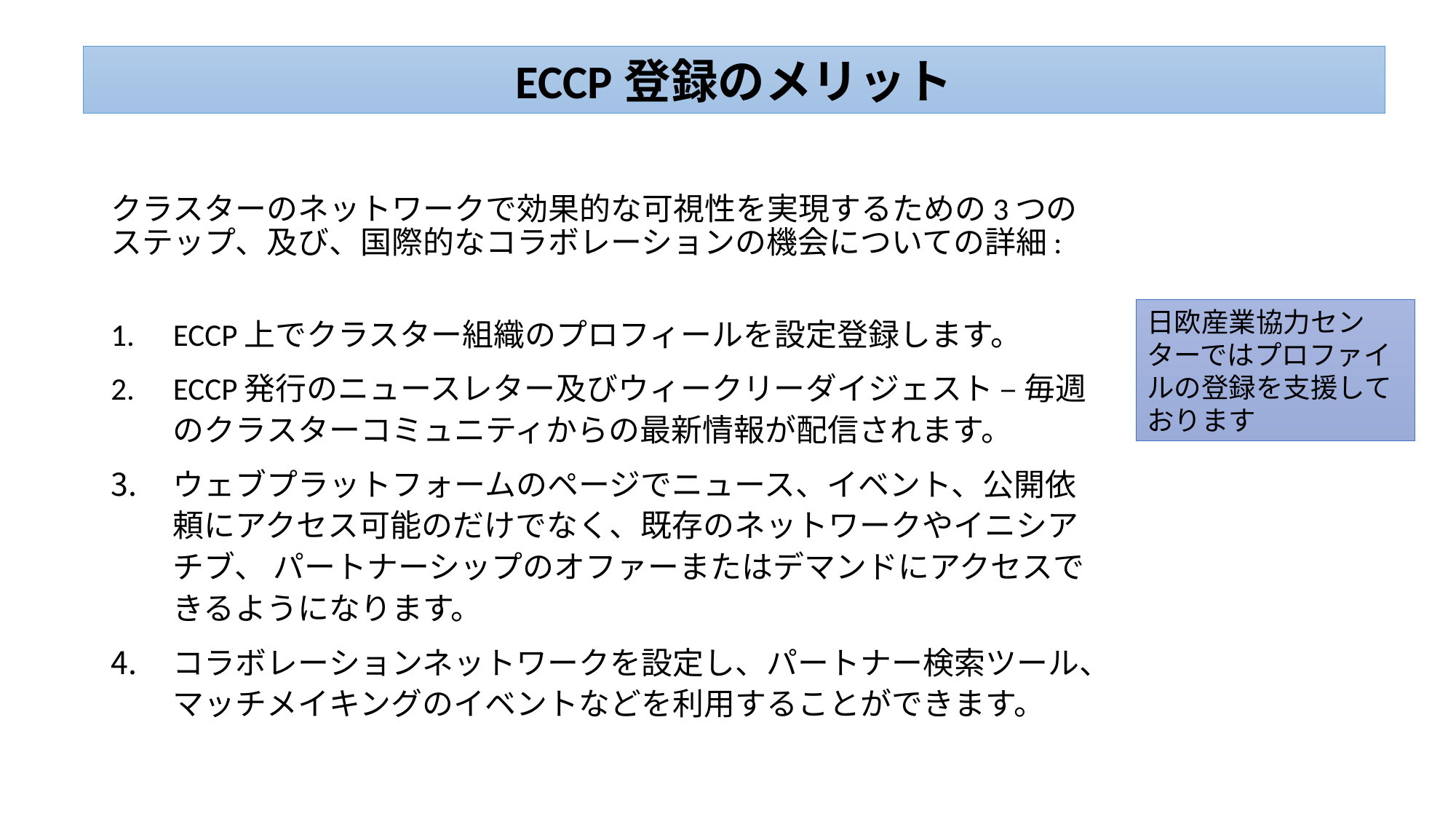

ECCP登録のメリット
クラスターのネットワークで効果的な可視性を実現するための3つのステップ、及び、国際的なコラボレーションの機会についての詳細:
ECCP上でクラスター組織のプロフィールを設定登録します。
ECCP発行のニュースレター及びウィークリーダイジェスト – 毎週のクラスターコミュニティからの最新情報が配信されます。
ウェブプラットフォームのページでニュース、イベント、公開依頼にアクセス可能のだけでなく、既存のネットワークやイニシアチブ、 パートナーシップのオファーまたはデマンドにアクセスできるようになります。
コラボレーションネットワークを設定し、パートナー検索ツール、マッチメイキングのイベントなどを利用することができます。
日欧産業協力センターではプロファイルの登録を支援しております